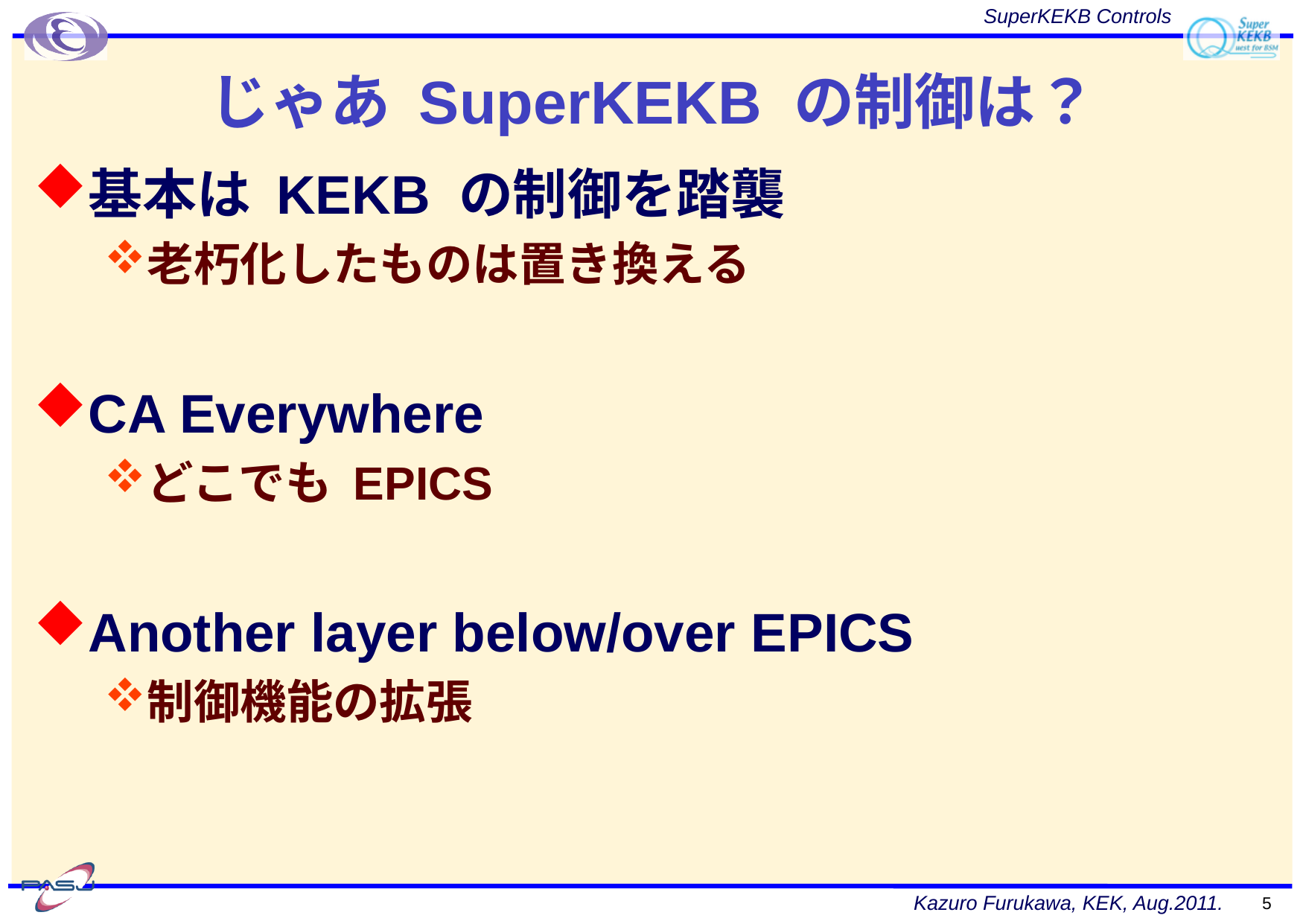

# じゃあ SuperKEKB の制御は？
基本は KEKB の制御を踏襲
老朽化したものは置き換える

CA Everywhere
どこでも EPICS

Another layer below/over EPICS
制御機能の拡張

5